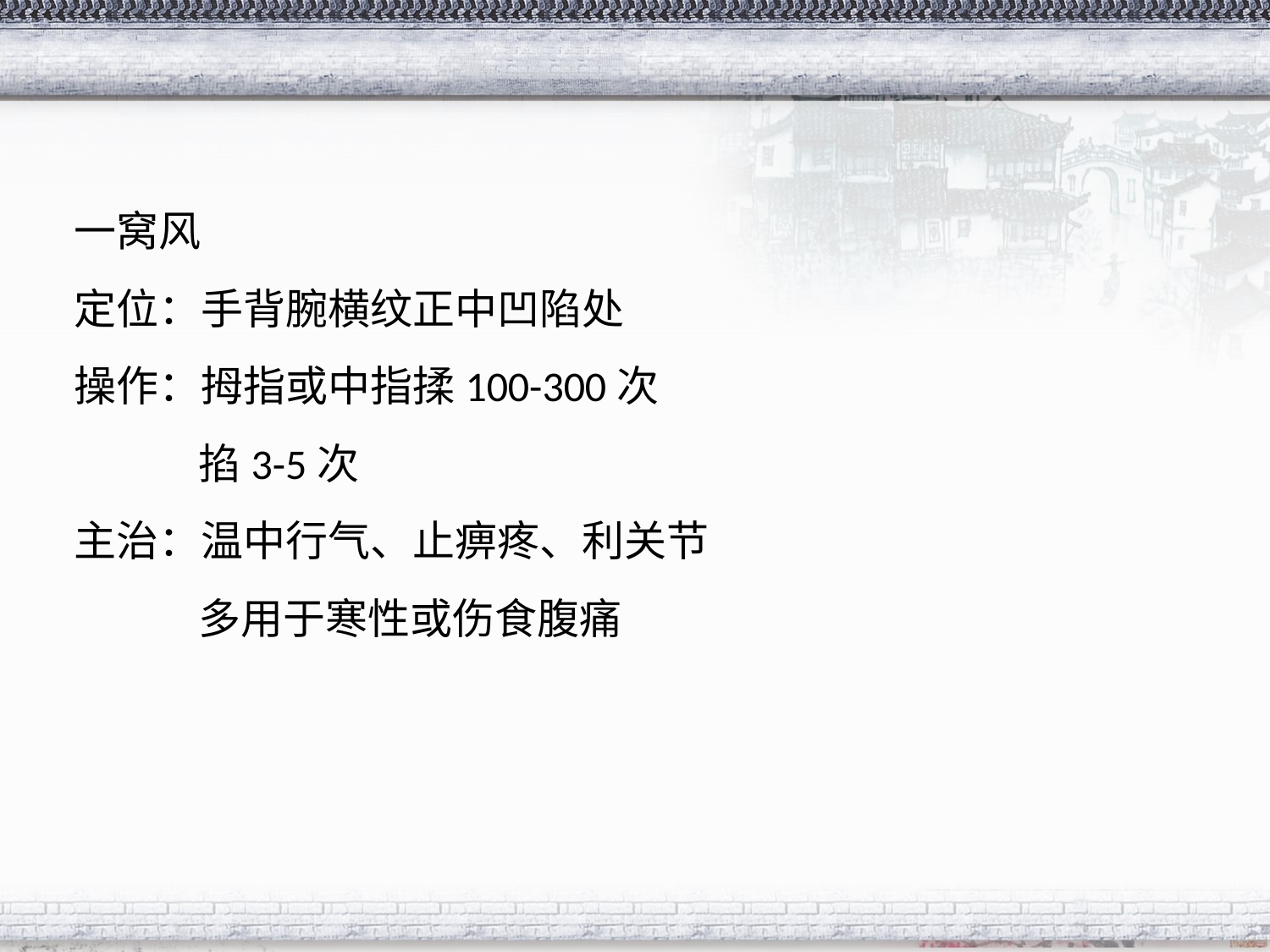

#
一窝风
定位：手背腕横纹正中凹陷处
操作：拇指或中指揉100-300次
            掐3-5次
主治：温中行气、止痹疼、利关节
            多用于寒性或伤食腹痛